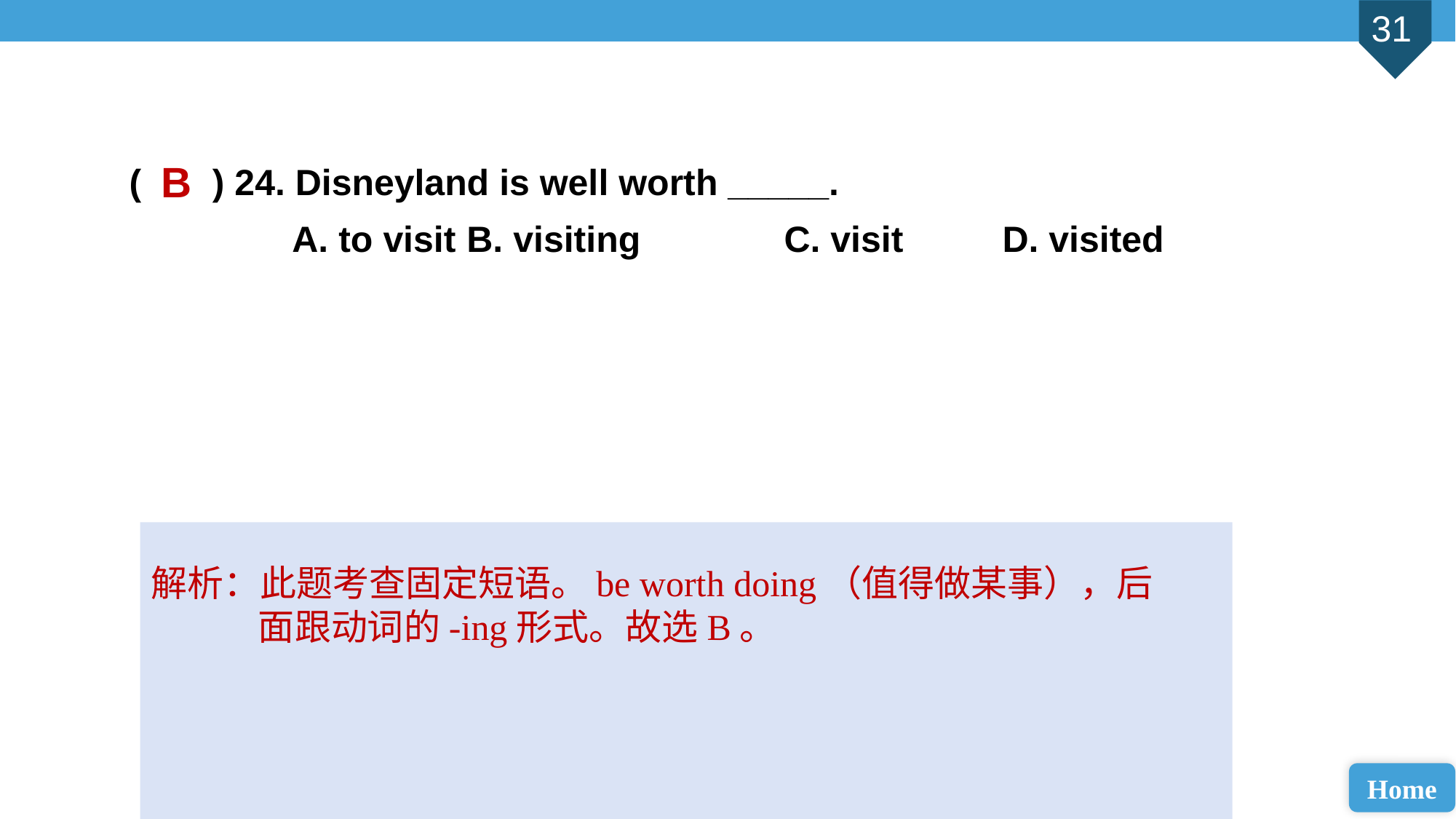

(       ) 24. Disneyland is well worth _____.
                A. to visit	 B. visiting 		C. visit 	D. visited
B

解析：此题考查固定短语。be worth doing（值得做某事），后面跟动词的-ing形式。故选B。